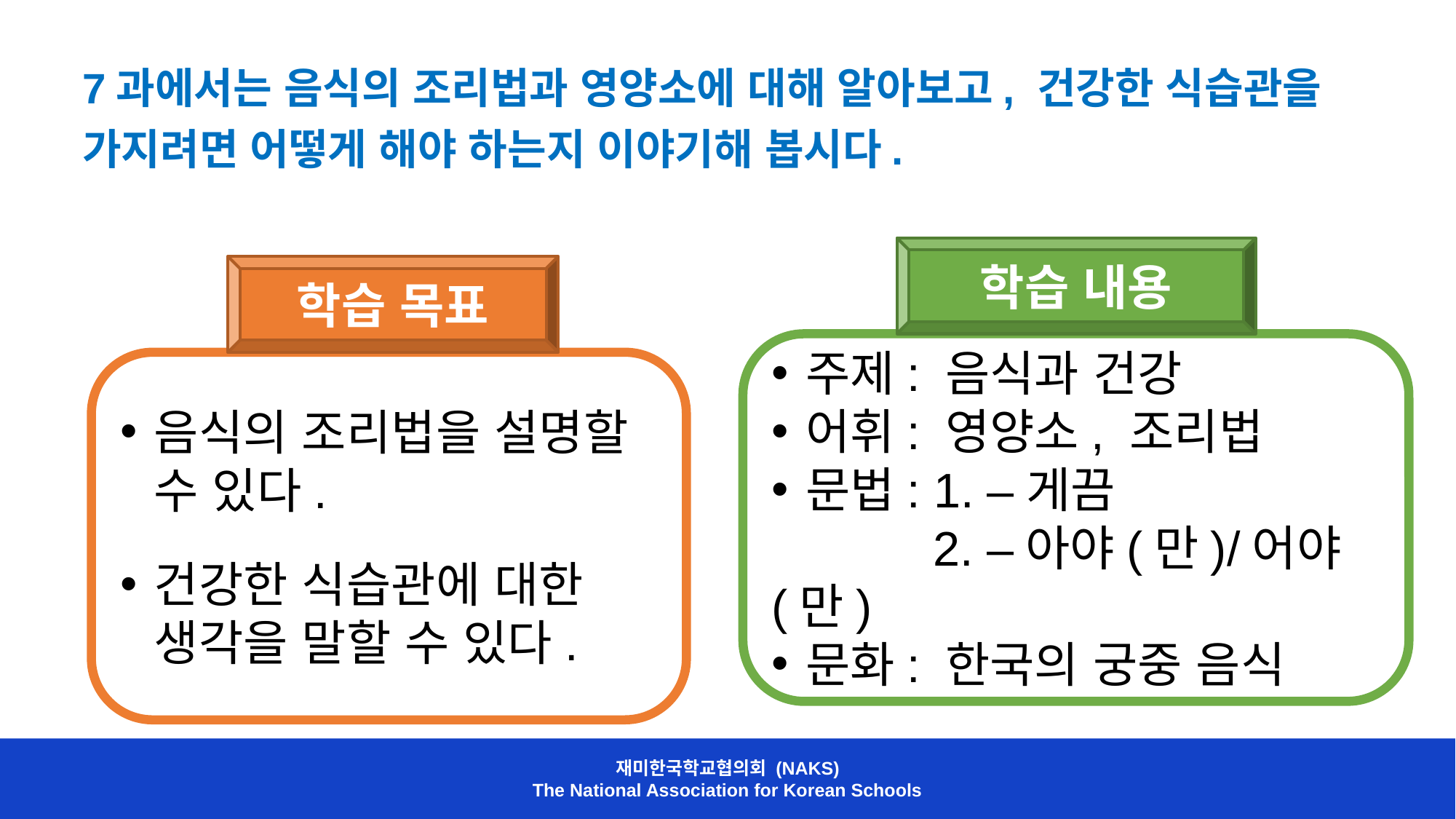

7과에서는 음식의 조리법과 영양소에 대해 알아보고, 건강한 식습관을 가지려면 어떻게 해야 하는지 이야기해 봅시다.
학습 내용
주제: 음식과 건강
어휘: 영양소, 조리법
문법: 1. –게끔
            2. –아야(만)/어야(만)
문화: 한국의 궁중 음식
학습 목표
음식의 조리법을 설명할 수 있다.

건강한 식습관에 대한 생각을 말할 수 있다.
재미한국학교협의회 (NAKS)
The National Association for Korean Schools